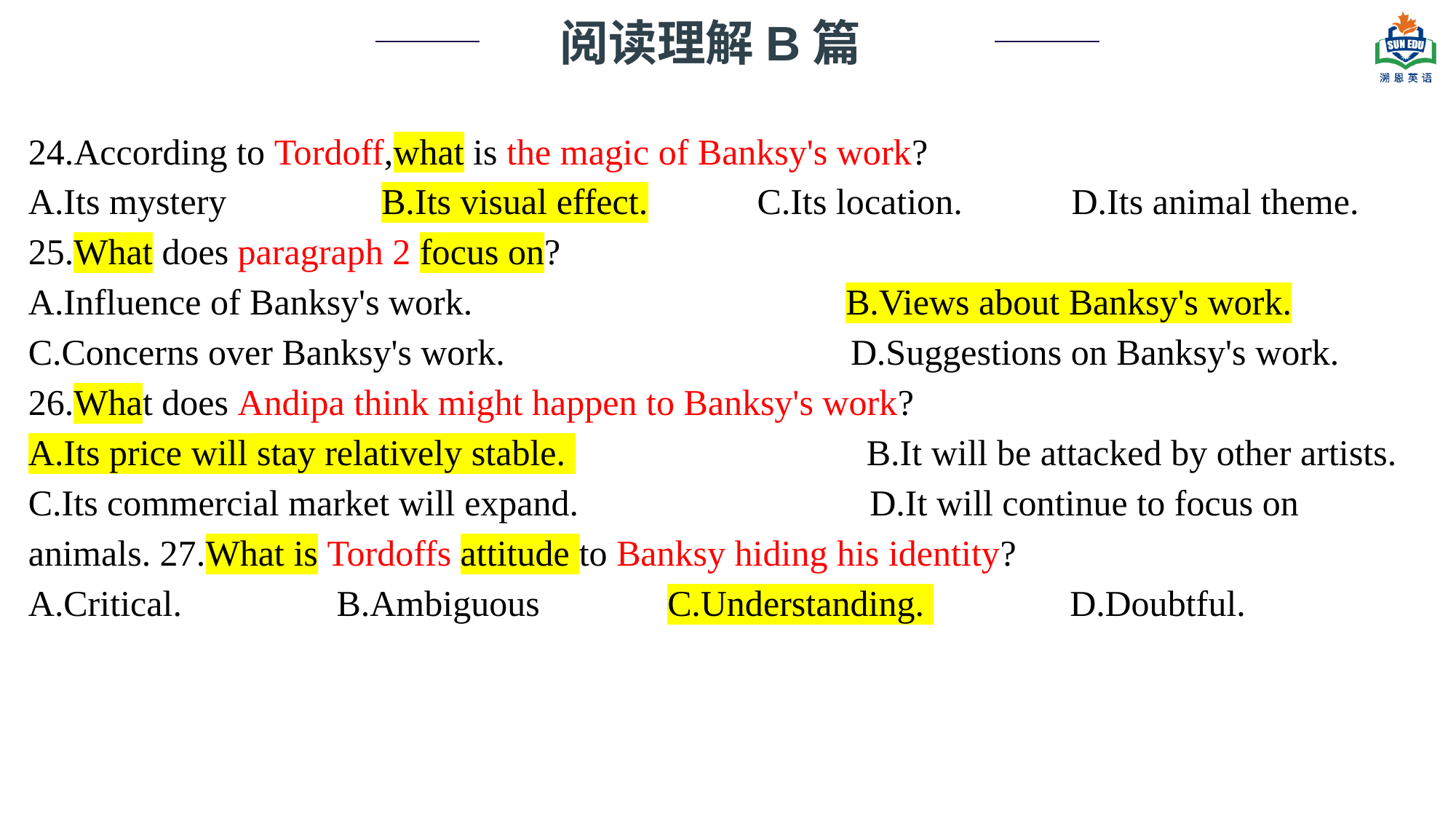

阅读理解B篇
24.According to Tordoff,what is the magic of Banksy's work?
A.Its mystery                 B.Its visual effect.            C.Its location.            D.Its animal theme.
25.What does paragraph 2 focus on?
A.Influence of Banksy's work.                                         B.Views about Banksy's work.
C.Concerns over Banksy's work.                                      D.Suggestions on Banksy's work.
26.What does Andipa think might happen to Banksy's work?
A.Its price will stay relatively stable.                                 B.It will be attacked by other artists.
C.Its commercial market will expand.                                D.It will continue to focus on animals. 27.What is Tordoffs attitude to Banksy hiding his identity?
A.Critical.                 B.Ambiguous              C.Understanding.                D.Doubtful.